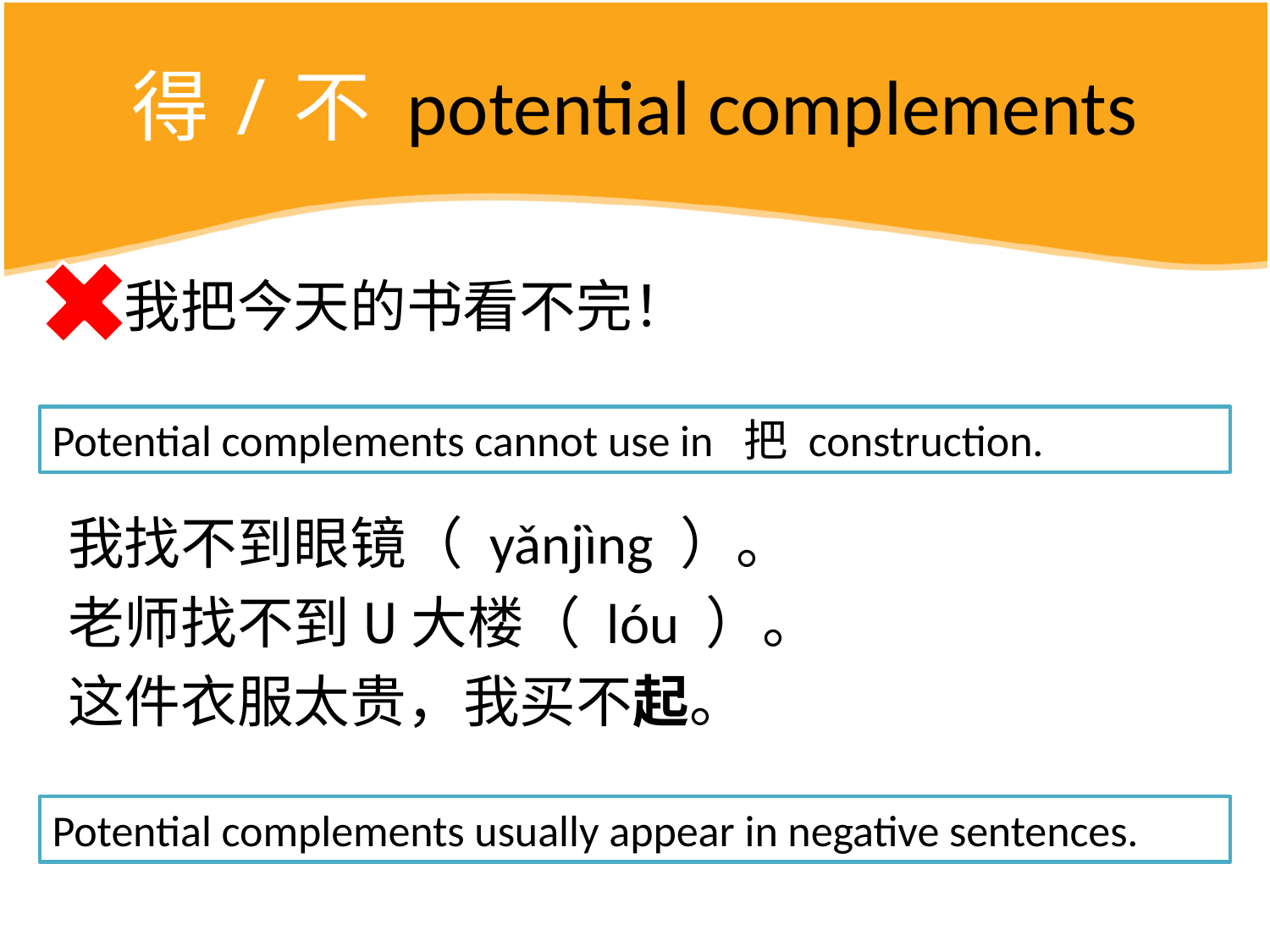

# 得/不 potential complements

　我把今天的书看不完！

我找不到眼镜（ yǎnjìng ）。
老师找不到U大楼（ lóu ）。
这件衣服太贵，我买不起。

Potential complements cannot use in  把 construction.
Potential complements usually appear in negative sentences.